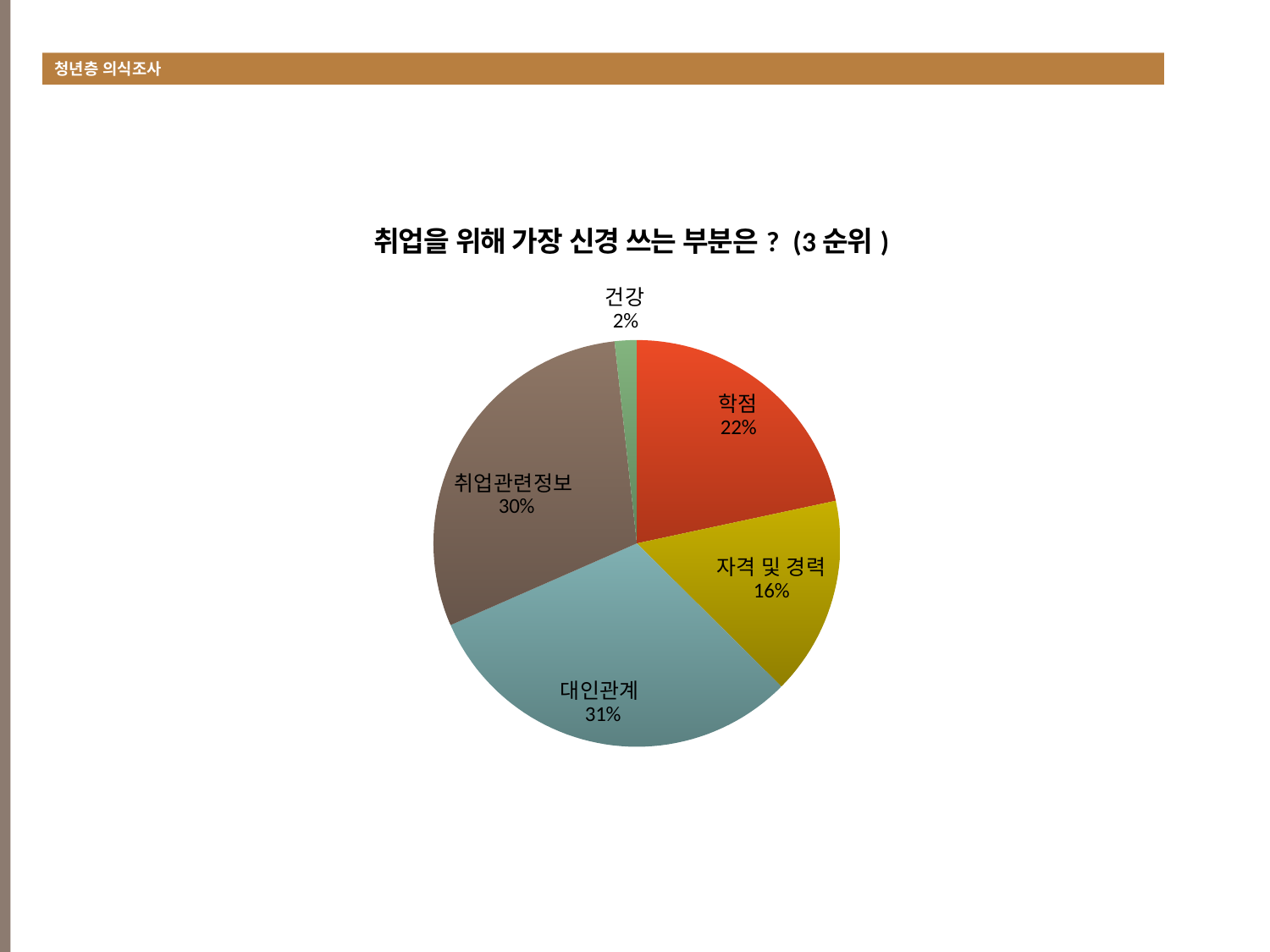

청년층 의식조사

#

### Chart:

| Category | 취업을 위해 가장 신경 쓰는 부분은?  (3순위)  |
|---|---|
| 학점 | 37.0 |
| 자격 및 경력 | 27.0 |
| 대인관계  | 53.0 |
| 취업관련정보  | 51.0 |
| 건강 | 3.0 |
| 기타 | 0.0 |